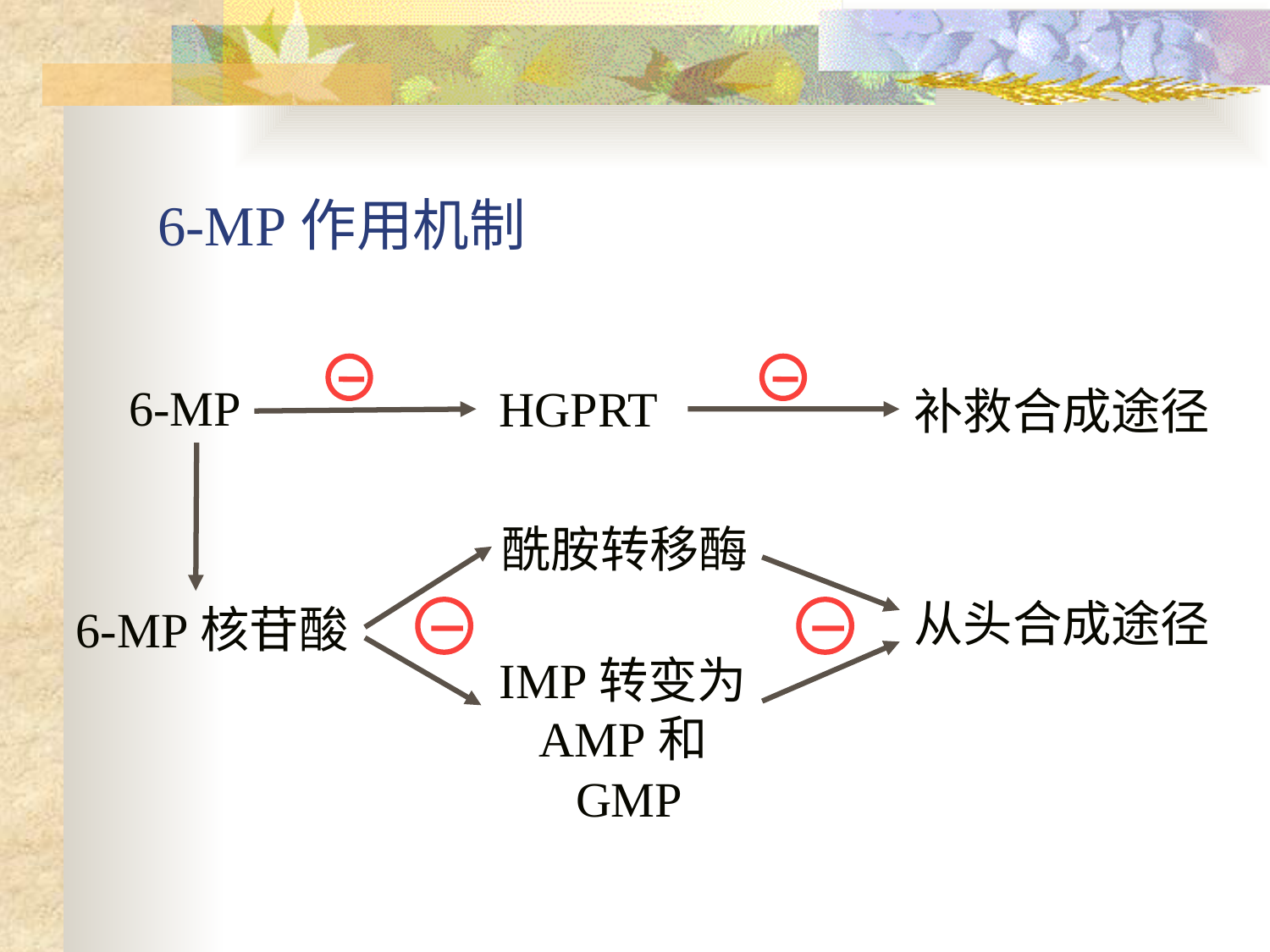

6-MP作用机制

HGPRT
补救合成途径

6-MP

6-MP核苷酸
酰胺转移酶

从头合成途径

IMP转变为AMP和GMP